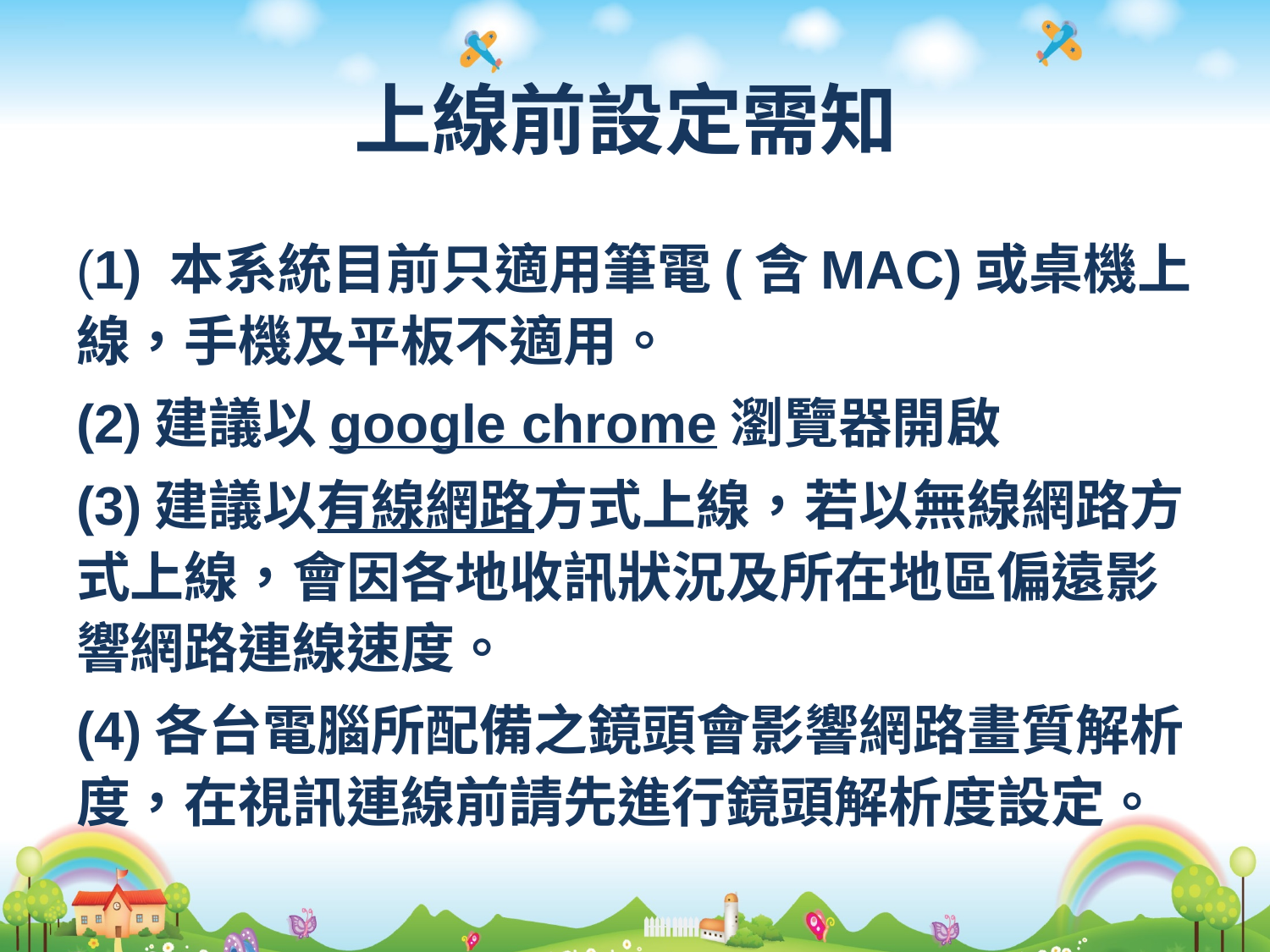

# 上線前設定需知
(1) 本系統目前只適用筆電(含MAC)或桌機上線，手機及平板不適用。
(2)建議以google chrome瀏覽器開啟
(3)建議以有線網路方式上線，若以無線網路方式上線，會因各地收訊狀況及所在地區偏遠影響網路連線速度。
(4)各台電腦所配備之鏡頭會影響網路畫質解析度，在視訊連線前請先進行鏡頭解析度設定。